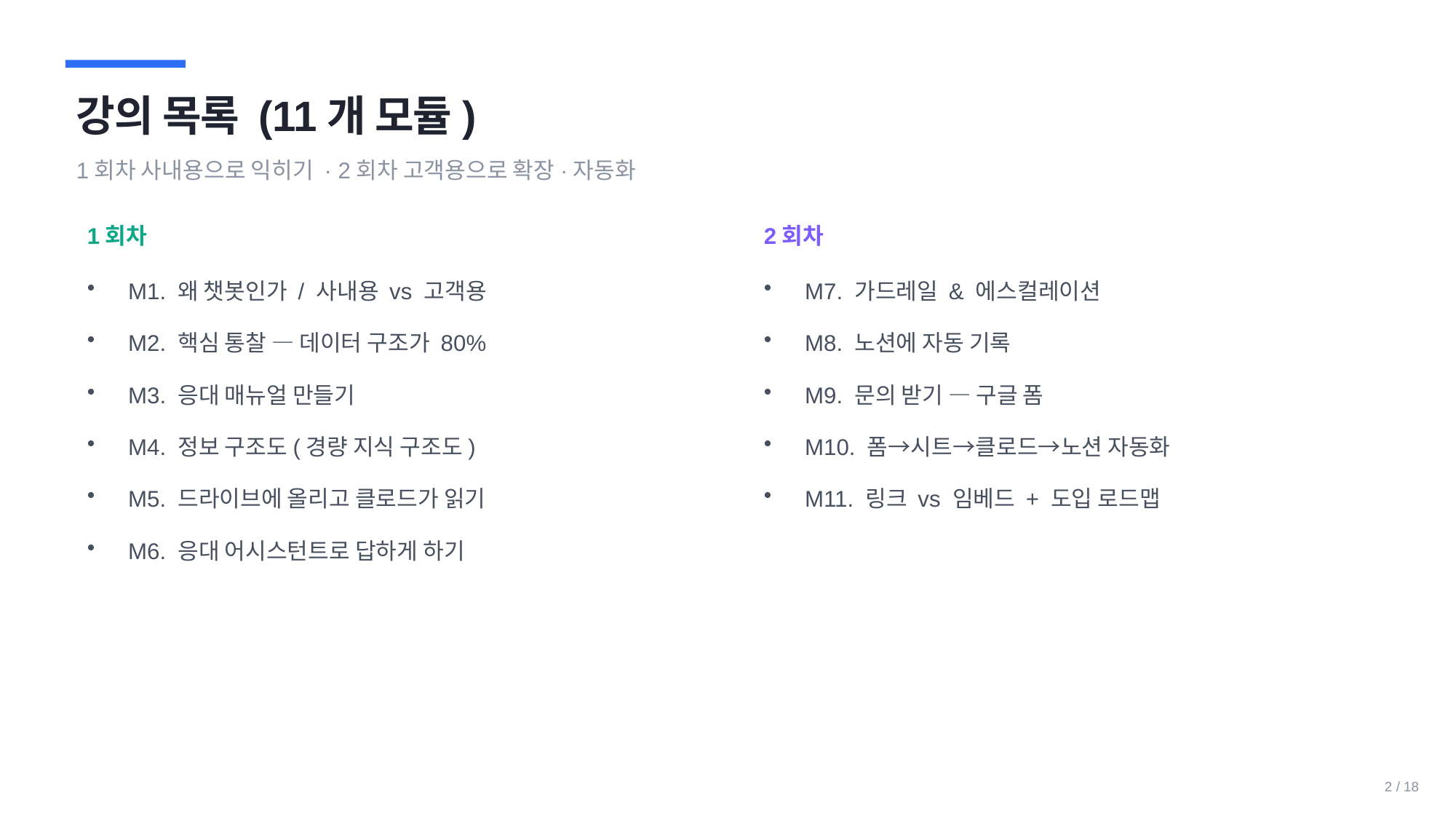

강의 목록 (11개 모듈)
1회차 사내용으로 익히기 · 2회차 고객용으로 확장·자동화
1회차
2회차
M1. 왜 챗봇인가 / 사내용 vs 고객용
M2. 핵심 통찰 — 데이터 구조가 80%
M3. 응대 매뉴얼 만들기
M4. 정보 구조도(경량 지식 구조도)
M5. 드라이브에 올리고 클로드가 읽기
M6. 응대 어시스턴트로 답하게 하기
M7. 가드레일 & 에스컬레이션
M8. 노션에 자동 기록
M9. 문의 받기 — 구글 폼
M10. 폼→시트→클로드→노션 자동화
M11. 링크 vs 임베드 + 도입 로드맵
2 / 18